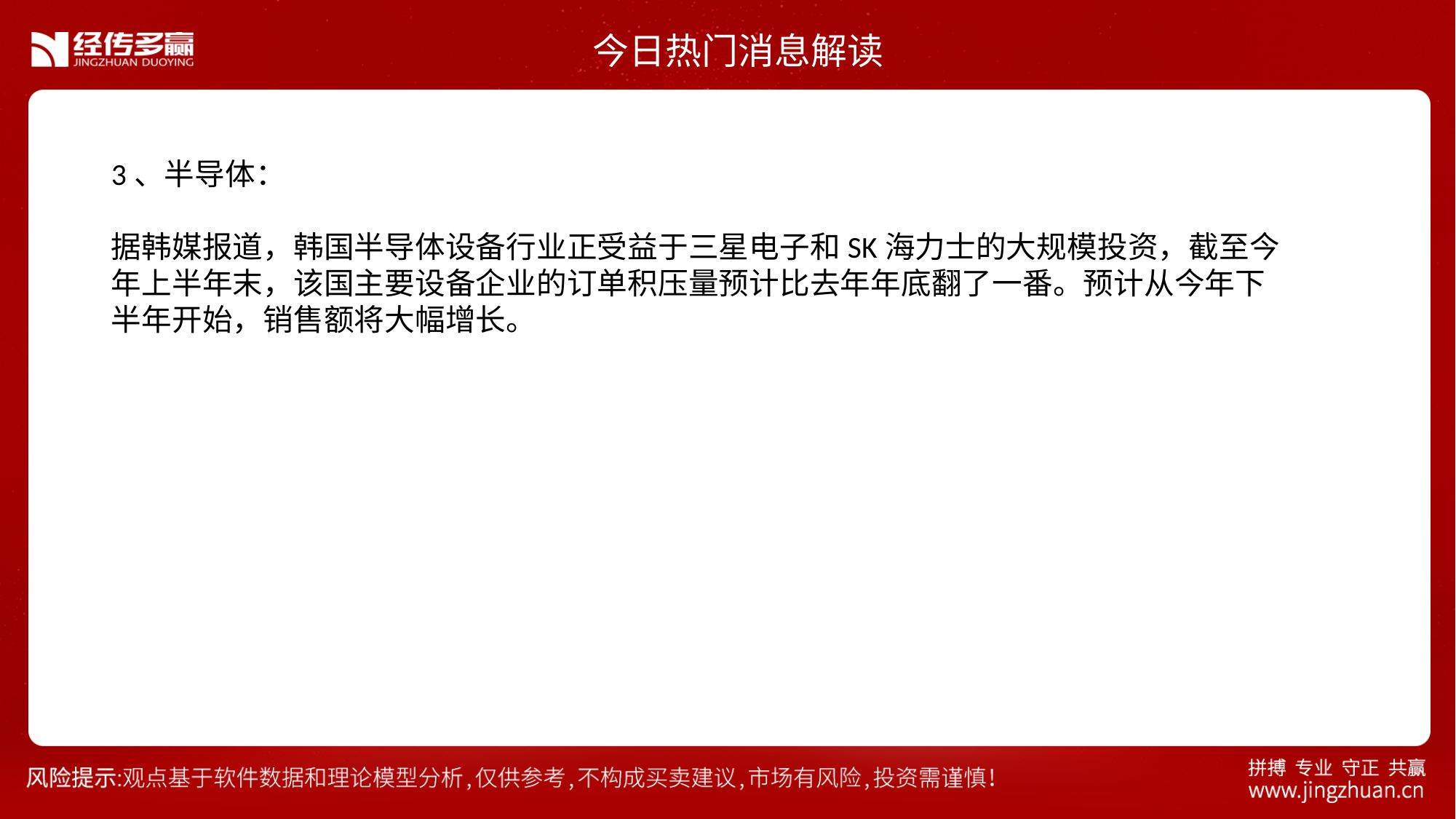

今日热门消息解读
3、半导体：

据韩媒报道，韩国半导体设备行业正受益于三星电子和SK海力士的大规模投资，截至今年上半年末，该国主要设备企业的订单积压量预计比去年年底翻了一番。预计从今年下半年开始，销售额将大幅增长。